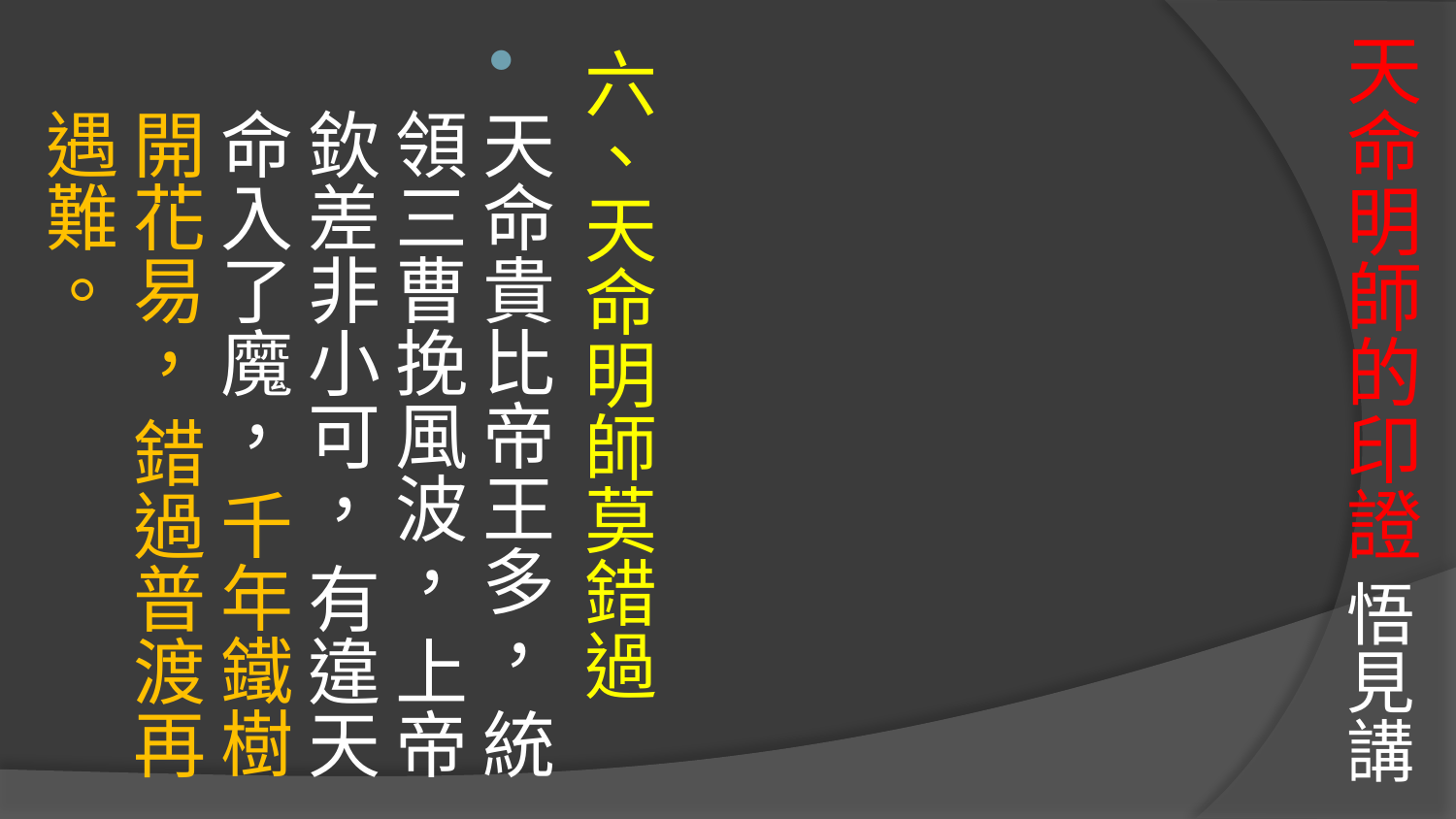

# 天命明師的印證 悟見講
六、天命明師莫錯過
天命貴比帝王多， 統領三曹挽風波， 上帝欽差非小可， 有違天命入了魔， 千年鐵樹開花易， 錯過普渡再遇難。